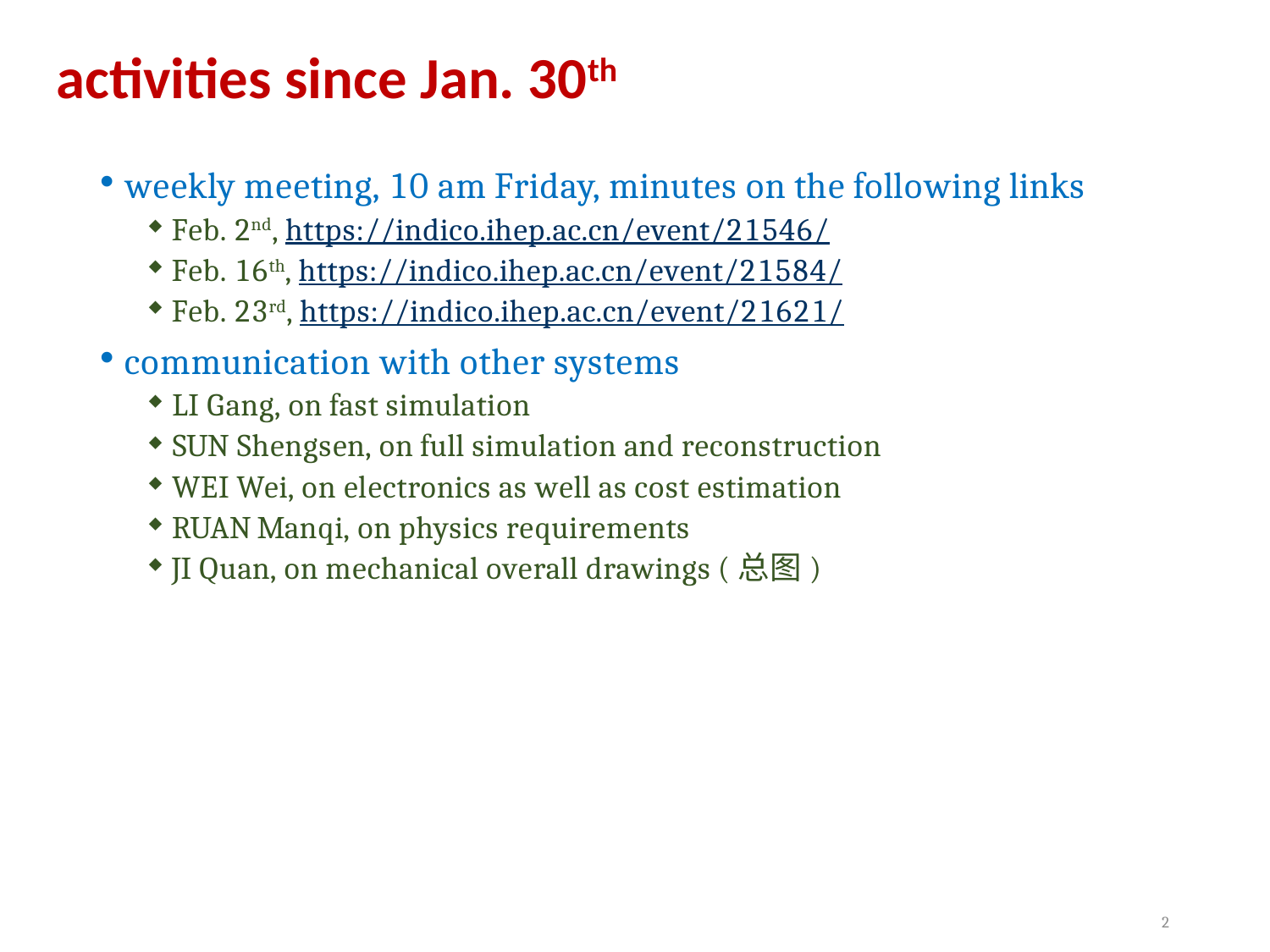

# activities since Jan. 30th
weekly meeting, 10 am Friday, minutes on the following links
Feb. 2nd, https://indico.ihep.ac.cn/event/21546/
Feb. 16th, https://indico.ihep.ac.cn/event/21584/
Feb. 23rd, https://indico.ihep.ac.cn/event/21621/
communication with other systems
LI Gang, on fast simulation
SUN Shengsen, on full simulation and reconstruction
WEI Wei, on electronics as well as cost estimation
RUAN Manqi, on physics requirements
JI Quan, on mechanical overall drawings (总图)

2